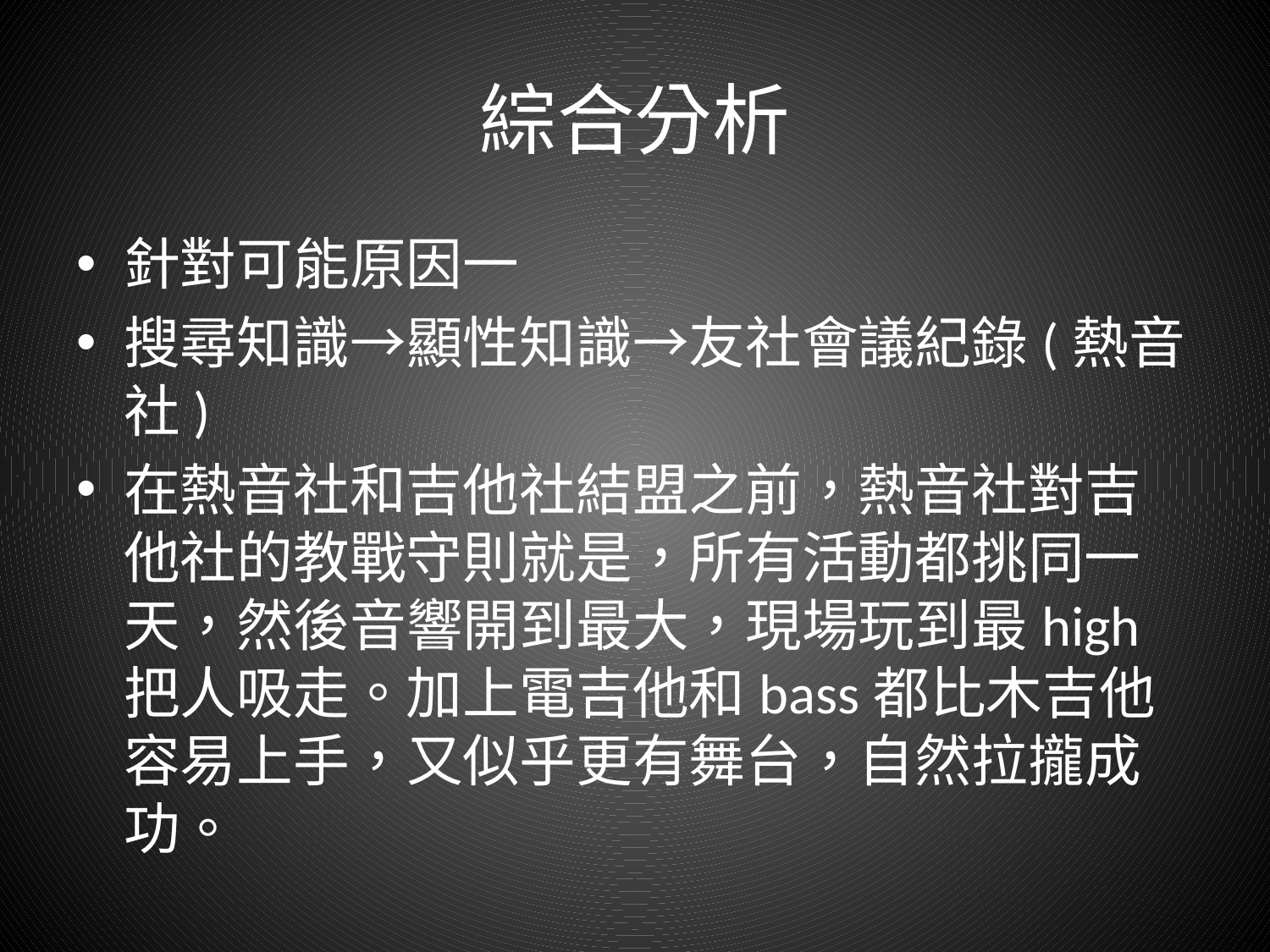

# 綜合分析
針對可能原因一
搜尋知識→顯性知識→友社會議紀錄(熱音社)
在熱音社和吉他社結盟之前，熱音社對吉他社的教戰守則就是，所有活動都挑同一天，然後音響開到最大，現場玩到最high把人吸走。加上電吉他和bass都比木吉他容易上手，又似乎更有舞台，自然拉攏成功。